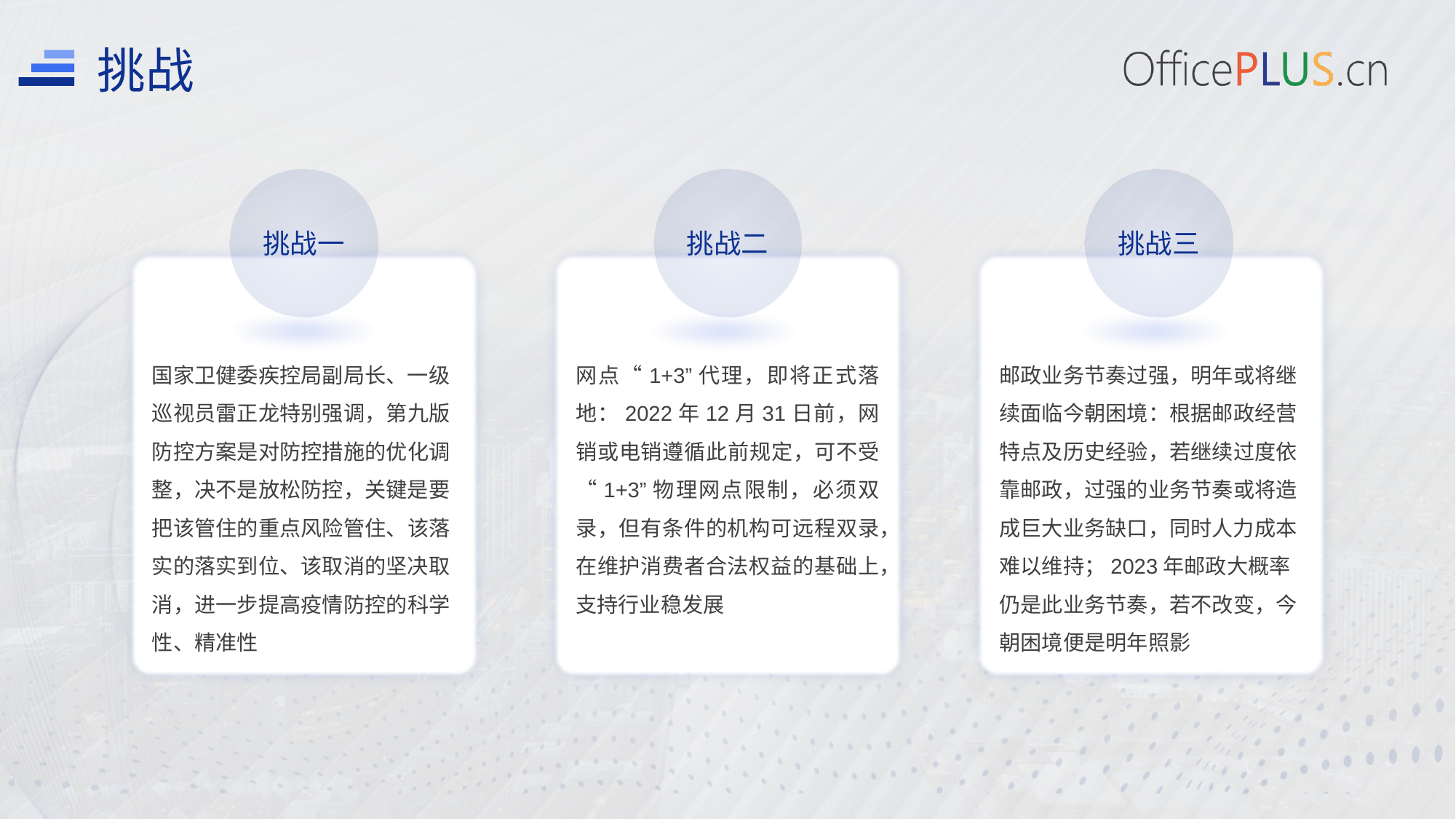

挑战

挑战一

挑战二

挑战三

国家卫健委疾控局副局长、一级巡视员雷正龙特别强调，第九版防控方案是对防控措施的优化调整，决不是放松防控，关键是要把该管住的重点风险管住、该落实的落实到位、该取消的坚决取消，进一步提高疫情防控的科学性、精准性
网点“1+3”代理，即将正式落地：2022年12月31日前，网销或电销遵循此前规定，可不受“1+3”物理网点限制，必须双录，但有条件的机构可远程双录，在维护消费者合法权益的基础上，支持行业稳发展
邮政业务节奏过强，明年或将继续面临今朝困境：根据邮政经营特点及历史经验，若继续过度依靠邮政，过强的业务节奏或将造成巨大业务缺口，同时人力成本难以维持；2023年邮政大概率仍是此业务节奏，若不改变，今朝困境便是明年照影